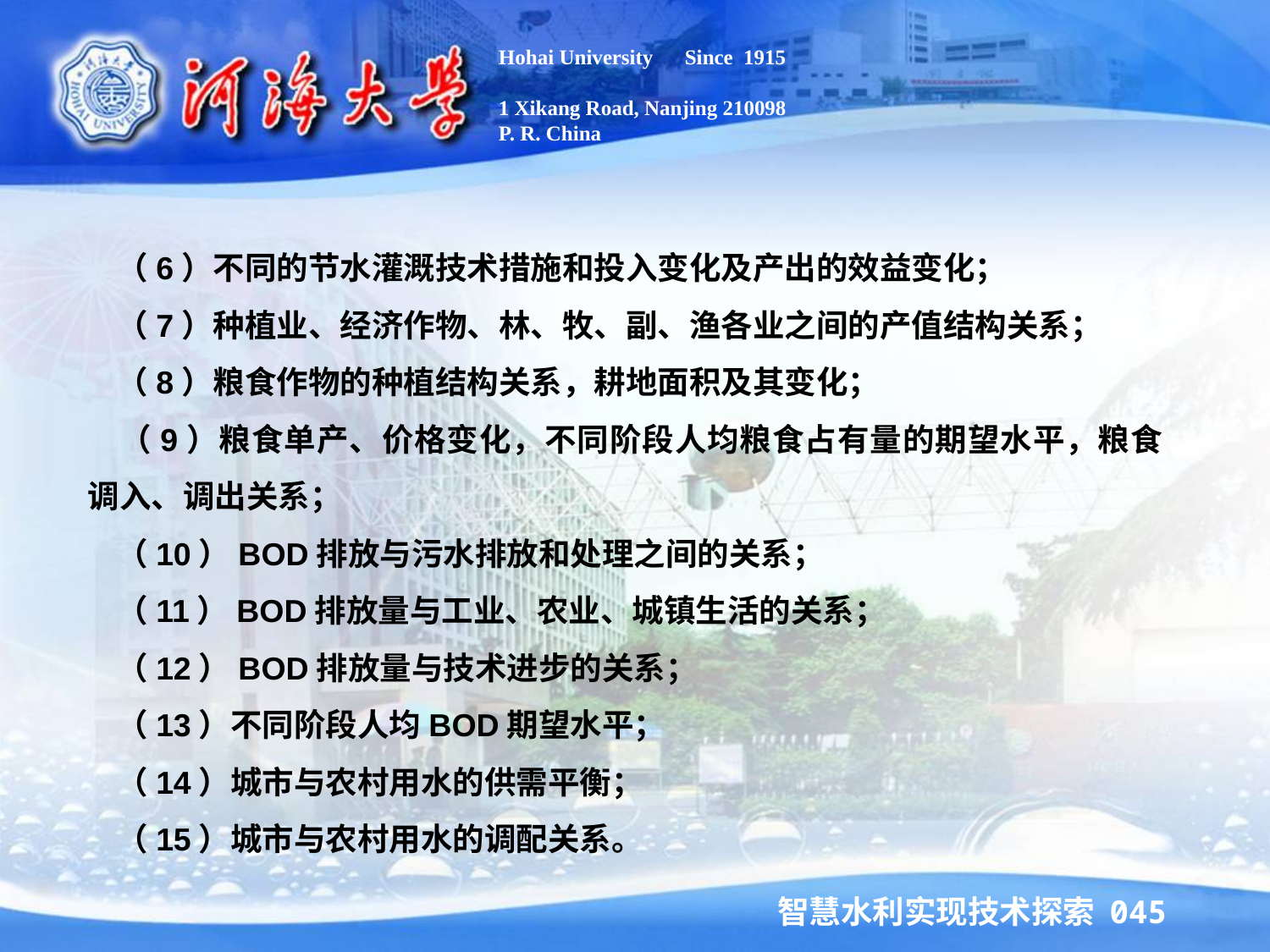

Hohai University      Since  1915
1 Xikang Road, Nanjing 210098
P. R. China
   （6）不同的节水灌溉技术措施和投入变化及产出的效益变化；
   （7）种植业、经济作物、林、牧、副、渔各业之间的产值结构关系；
   （8）粮食作物的种植结构关系，耕地面积及其变化；
   （9）粮食单产、价格变化，不同阶段人均粮食占有量的期望水平，粮食调入、调出关系；
   （10）BOD排放与污水排放和处理之间的关系；
   （11）BOD排放量与工业、农业、城镇生活的关系；
   （12）BOD排放量与技术进步的关系；
   （13）不同阶段人均BOD期望水平；
   （14）城市与农村用水的供需平衡；
   （15）城市与农村用水的调配关系。

智慧水利实现技术探索 045